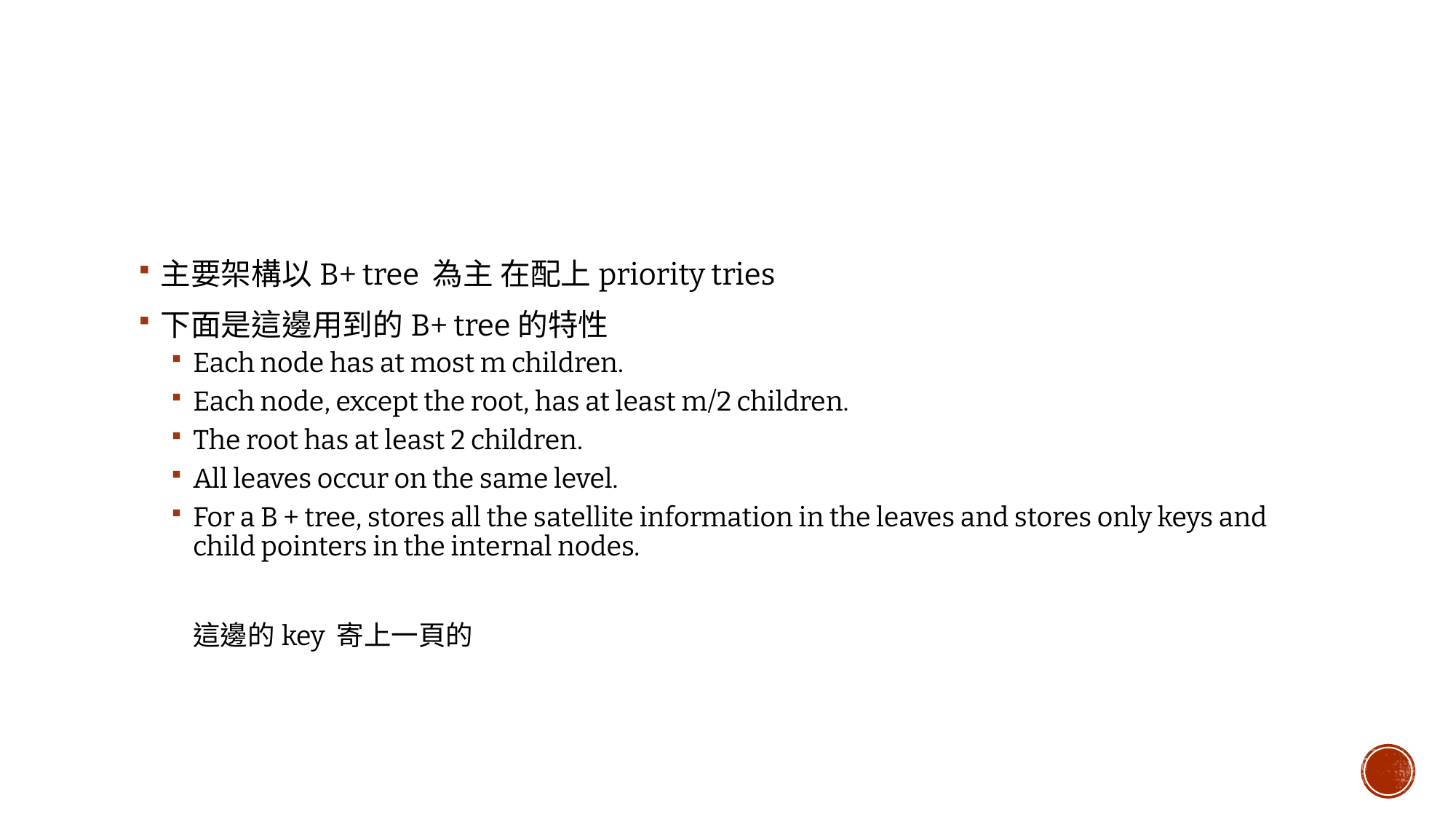

#
主要架構以B+ tree 為主 在配上priority tries
下面是這邊用到的B+ tree的特性
Each node has at most m children.
Each node, except the root, has at least m/2 children.
The root has at least 2 children.
All leaves occur on the same level.
For a B + tree, stores all the satellite information in the leaves and stores only keys and child pointers in the internal nodes.

這邊的key 寄上一頁的